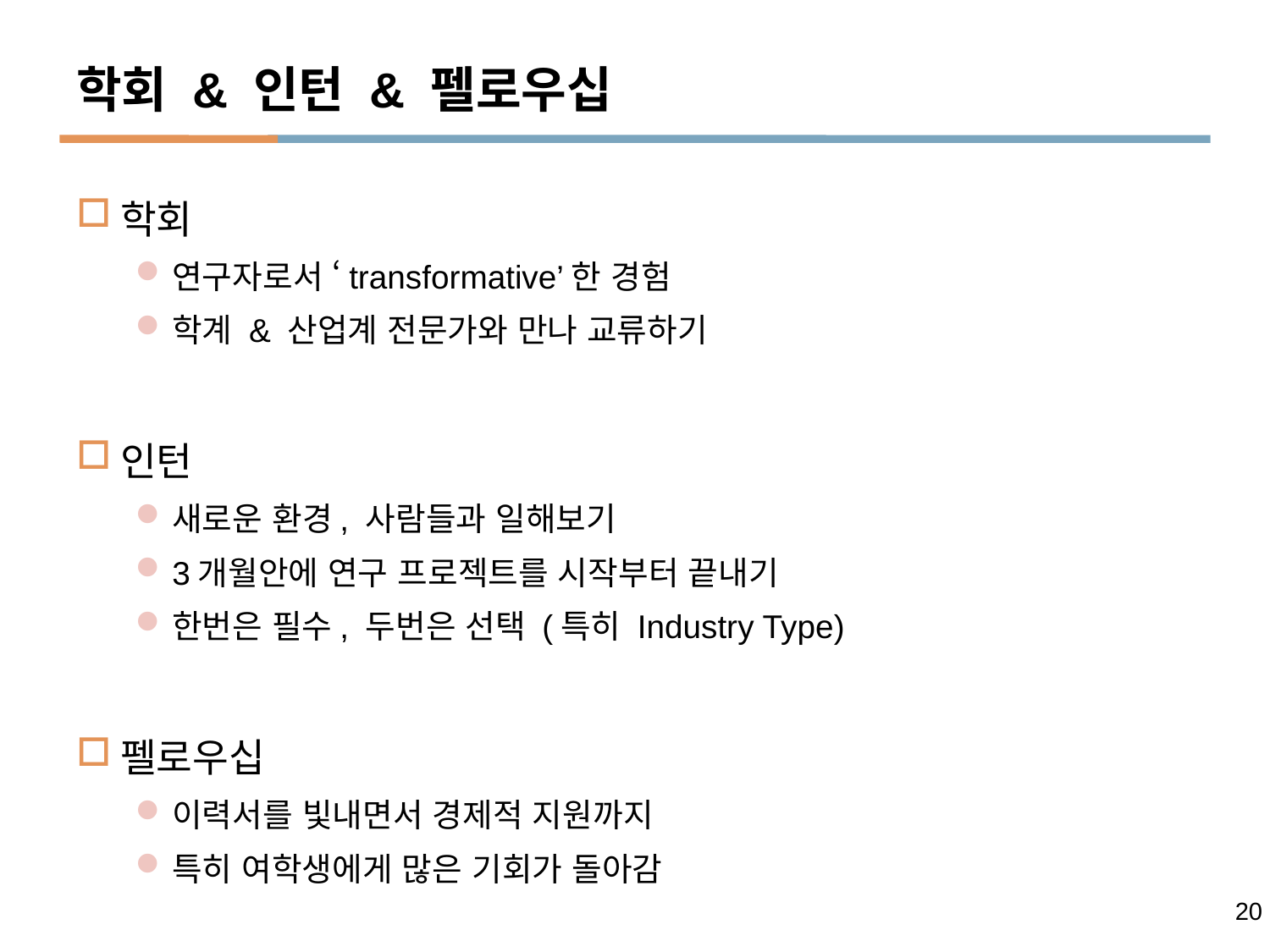

# 학회 & 인턴 & 펠로우십
학회
연구자로서 ‘transformative’한 경험
학계 & 산업계 전문가와 만나 교류하기

인턴
새로운 환경, 사람들과 일해보기
3개월안에 연구 프로젝트를 시작부터 끝내기
한번은 필수, 두번은 선택 (특히 Industry Type)

펠로우십
이력서를 빛내면서 경제적 지원까지
특히 여학생에게 많은 기회가 돌아감